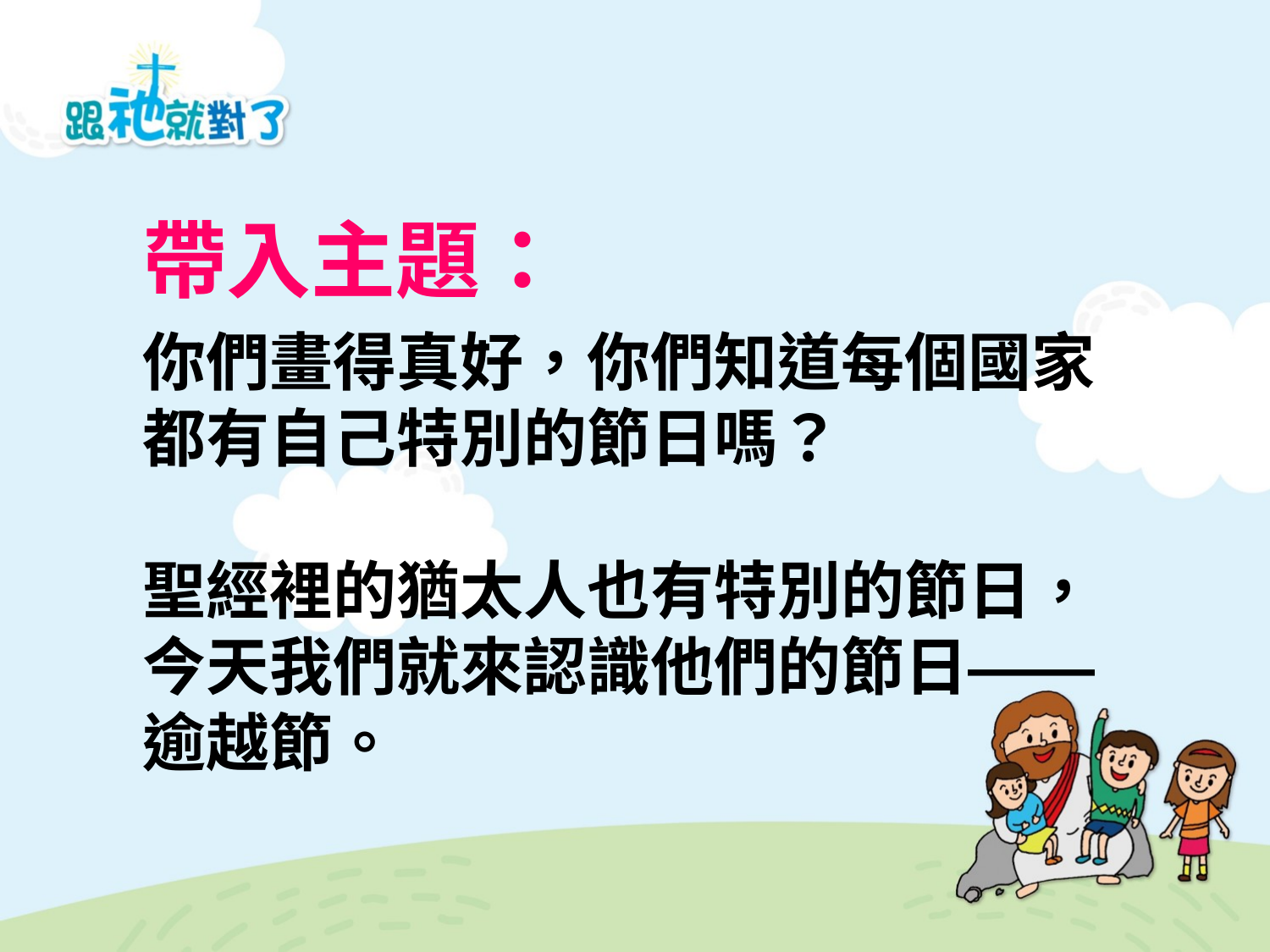

帶入主題：
你們畫得真好，你們知道每個國家都有自己特別的節日嗎？

聖經裡的猶太人也有特別的節日，今天我們就來認識他們的節日——逾越節。